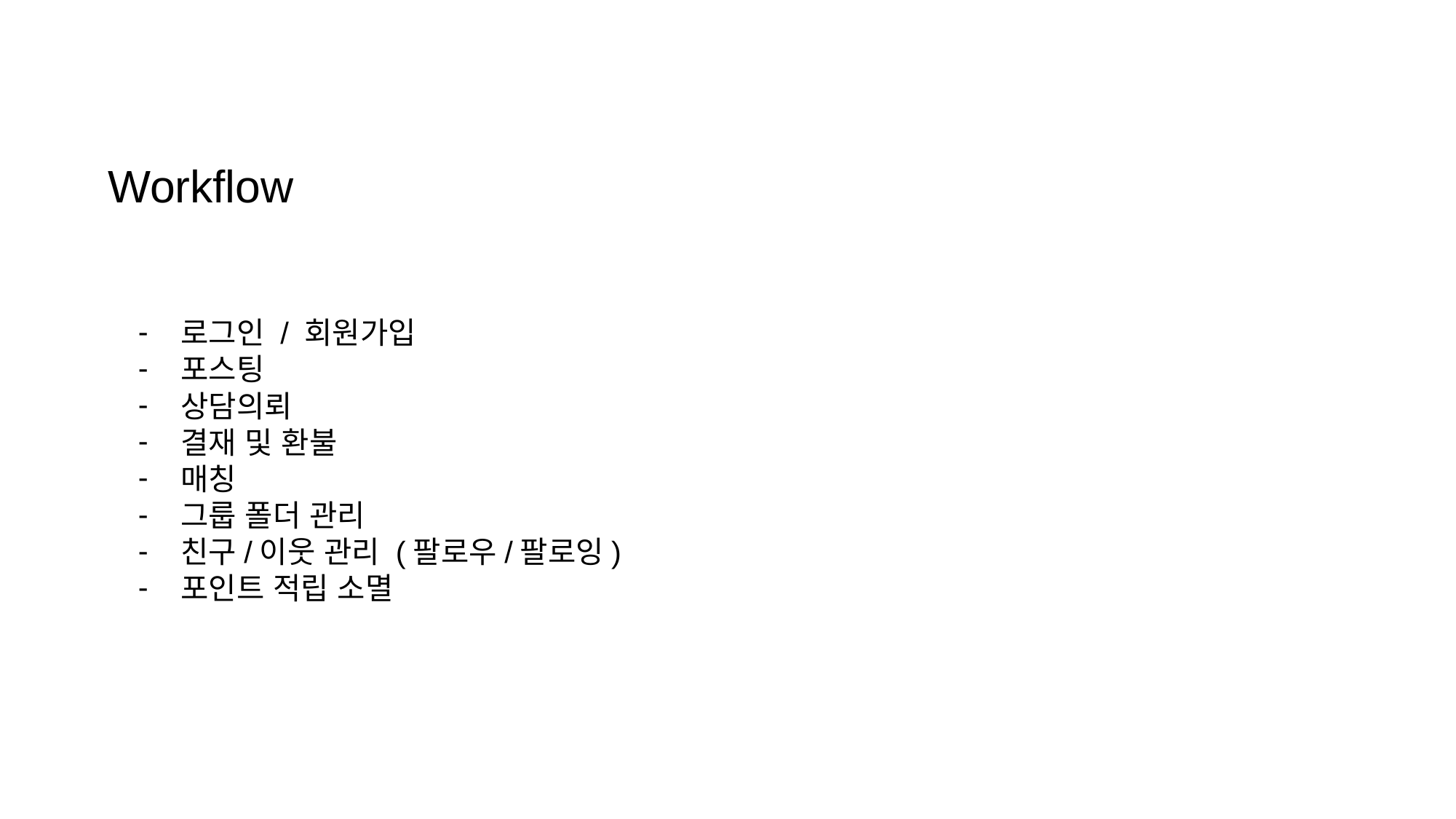

# Workflow

로그인 / 회원가입
포스팅
상담의뢰
결재 및 환불
매칭
그룹 폴더 관리
친구/이웃 관리 (팔로우/팔로잉)
포인트 적립 소멸